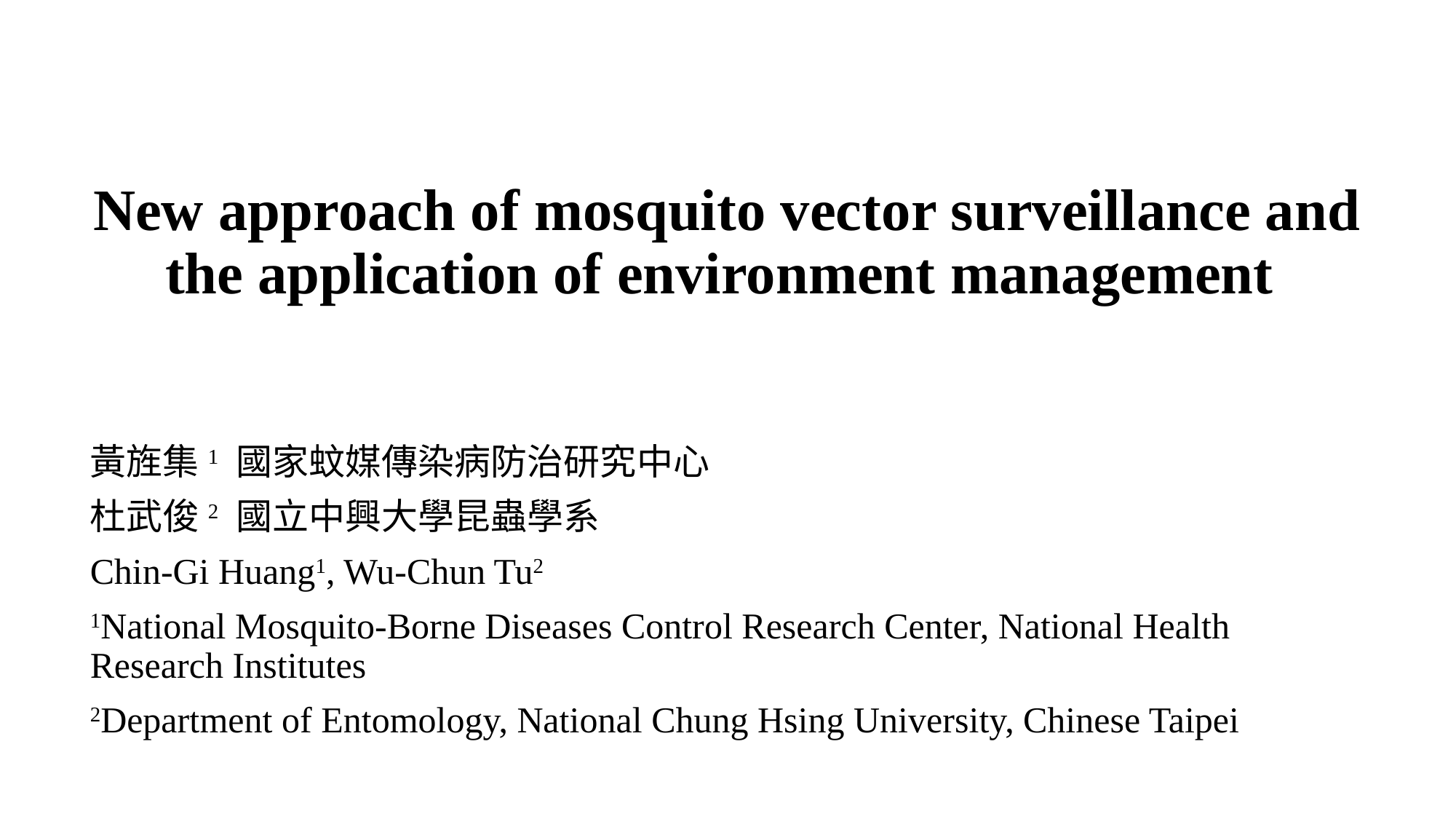

# New approach of mosquito vector surveillance and the application of environment management
黃旌集1 國家蚊媒傳染病防治研究中心
杜武俊2 國立中興大學昆蟲學系
Chin-Gi Huang1, Wu-Chun Tu2
1National Mosquito-Borne Diseases Control Research Center, National Health Research Institutes
2Department of Entomology, National Chung Hsing University, Chinese Taipei